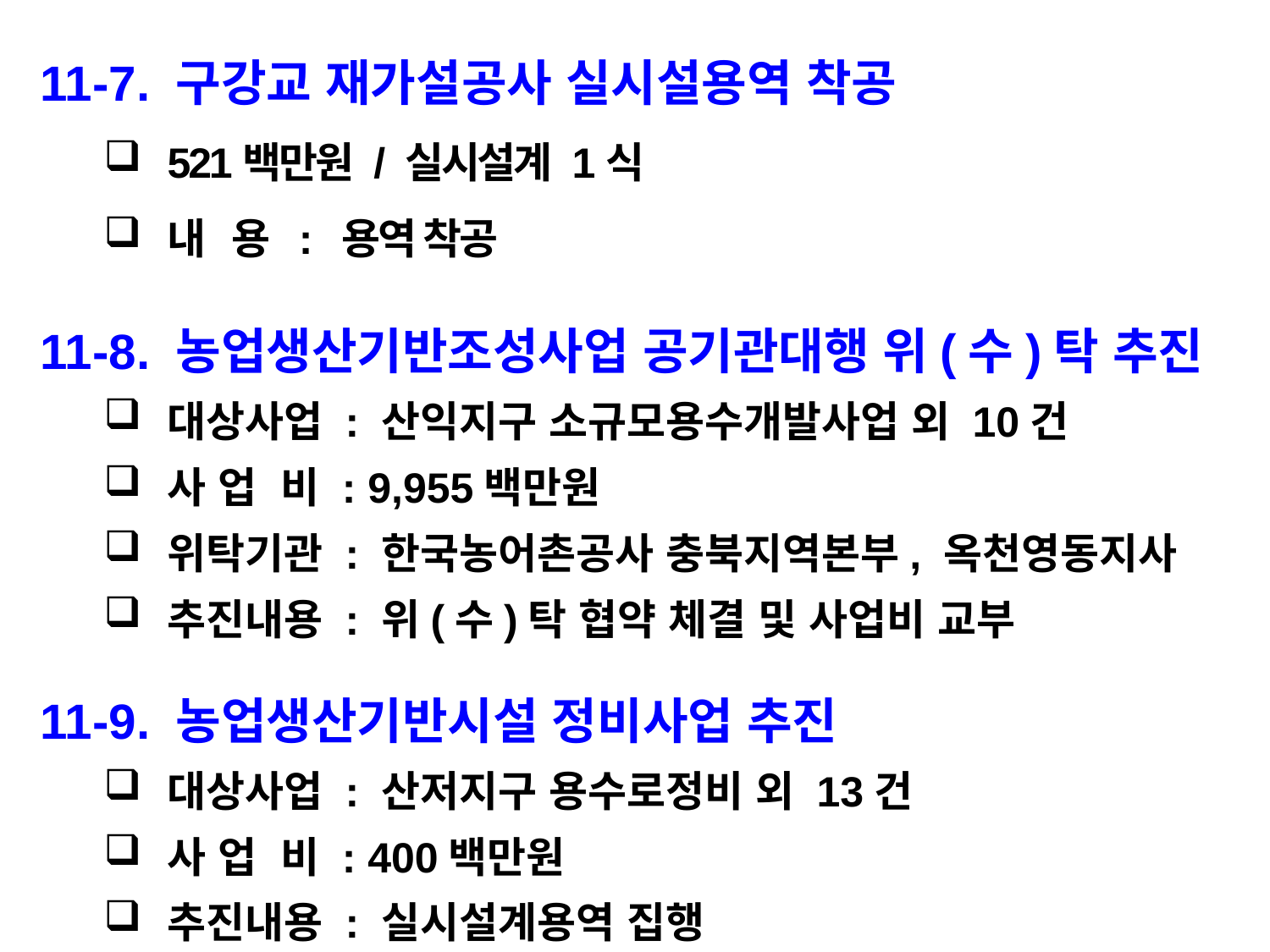

11-7. 구강교 재가설공사 실시설용역 착공
521백만원 / 실시설계 1식
내   용  :  용역 착공

11-8. 농업생산기반조성사업 공기관대행 위(수)탁 추진
대상사업 : 산익지구 소규모용수개발사업 외 10건
사 업  비 : 9,955백만원
위탁기관 : 한국농어촌공사 충북지역본부, 옥천영동지사
추진내용 : 위(수)탁 협약 체결 및 사업비 교부
11-9. 농업생산기반시설 정비사업 추진
대상사업 : 산저지구 용수로정비 외 13건
사 업  비 : 400백만원
추진내용 : 실시설계용역 집행